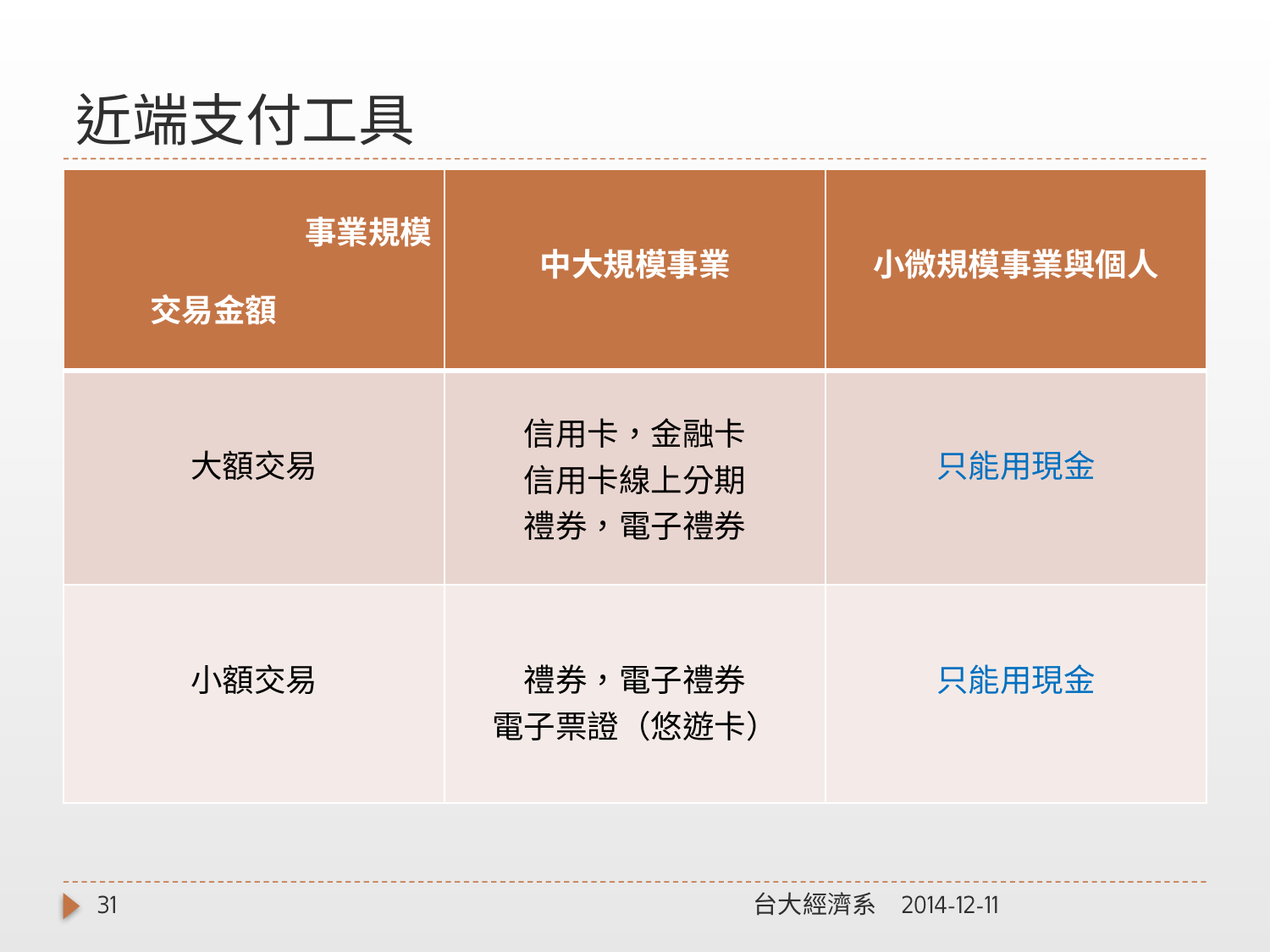

# 近端支付工具
| 事業規模 交易金額 | 中大規模事業 | 小微規模事業與個人 |
| --- | --- | --- |
| 大額交易 | 信用卡，金融卡 信用卡線上分期 禮券，電子禮券 | 只能用現金 |
| 小額交易 | 禮券，電子禮券 電子票證（悠遊卡） | 只能用現金 |
31
台大經濟系
2014-12-11